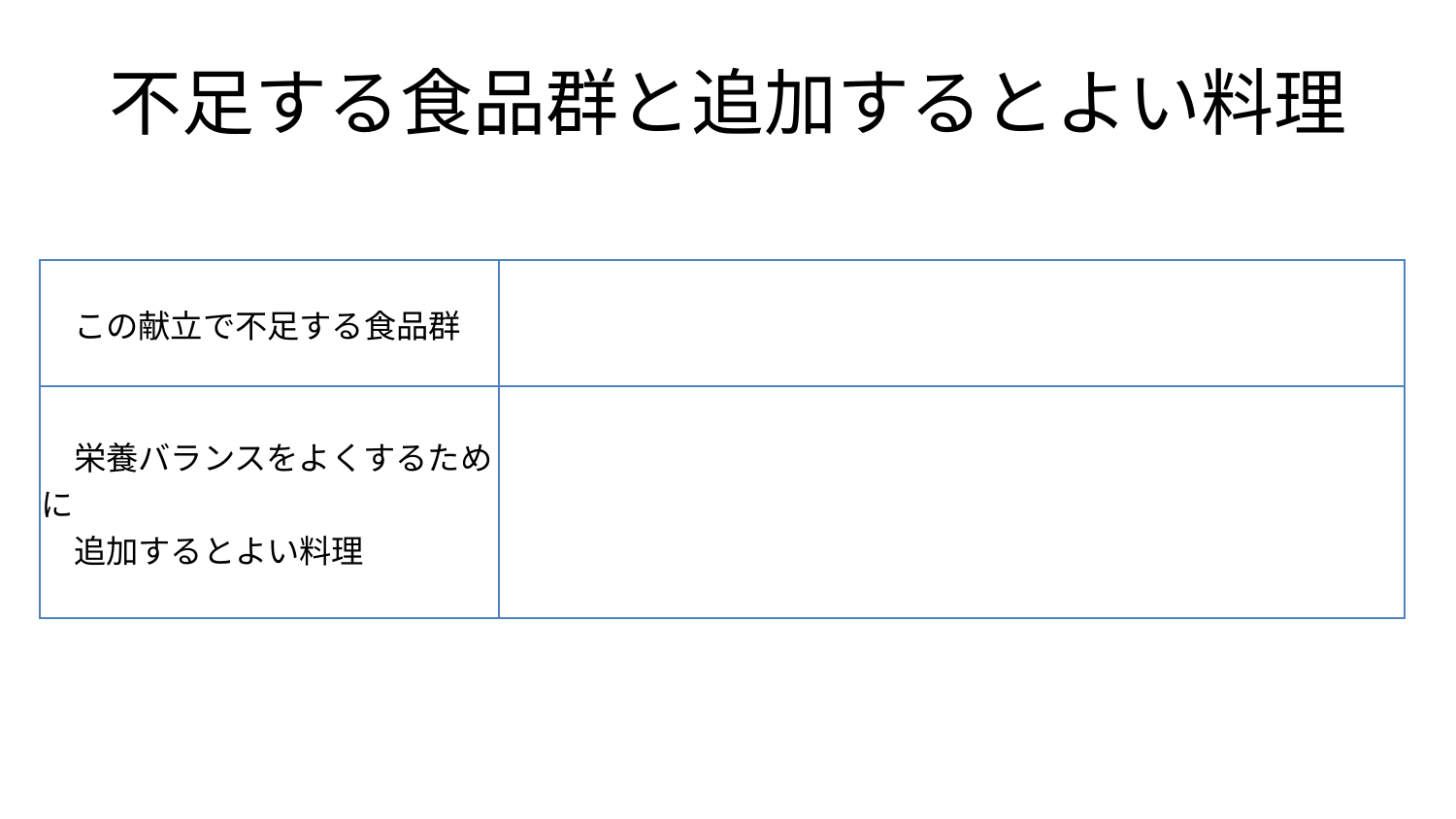

# 不足する食品群と追加するとよい料理
| この献立で不足する食品群 |  |
| --- | --- |
| 栄養バランスをよくするために 　追加するとよい料理 |  |